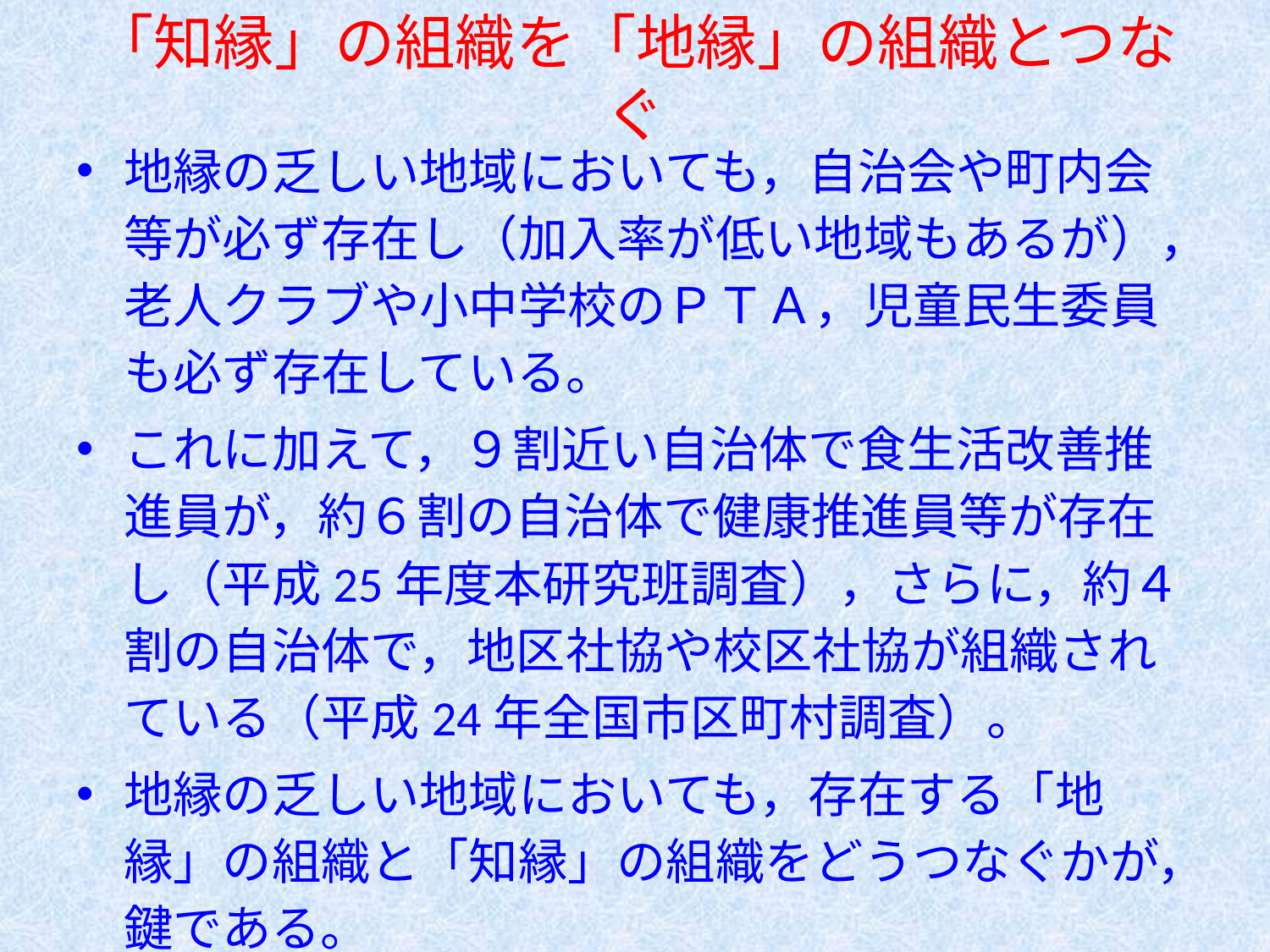

# 「知縁」の組織を「地縁」の組織とつなぐ
地縁の乏しい地域においても，自治会や町内会等が必ず存在し（加入率が低い地域もあるが），老人クラブや小中学校のＰＴＡ，児童民生委員も必ず存在している。
これに加えて，９割近い自治体で食生活改善推進員が，約６割の自治体で健康推進員等が存在し（平成25年度本研究班調査），さらに，約４割の自治体で，地区社協や校区社協が組織されている（平成24年全国市区町村調査）。
地縁の乏しい地域においても，存在する「地縁」の組織と「知縁」の組織をどうつなぐかが，鍵である。